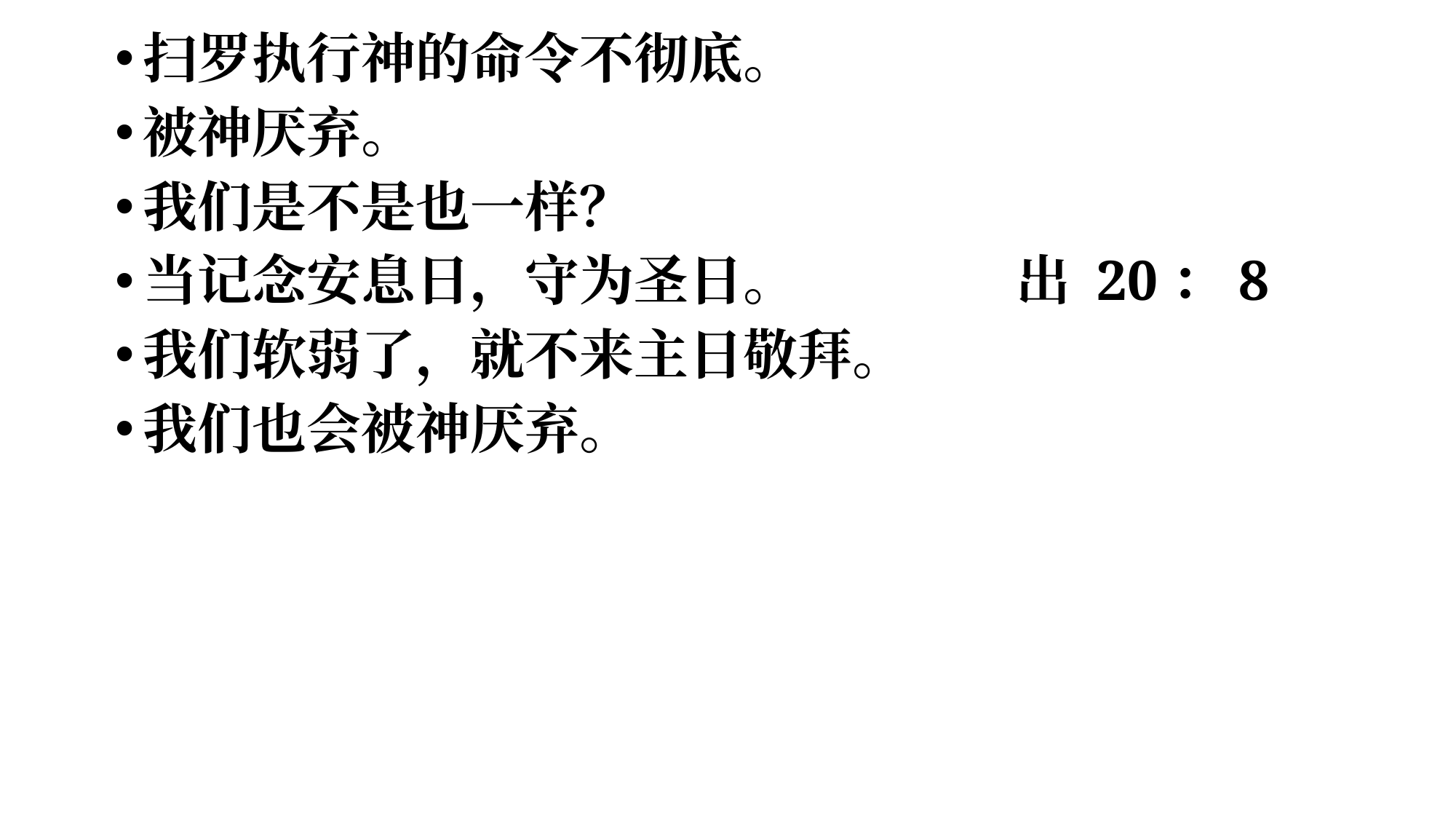

扫罗执行神的命令不彻底。
被神厌弃。
我们是不是也一样？
当记念安息日，守为圣日。 		出 20：8
我们软弱了，就不来主日敬拜。
我们也会被神厌弃。